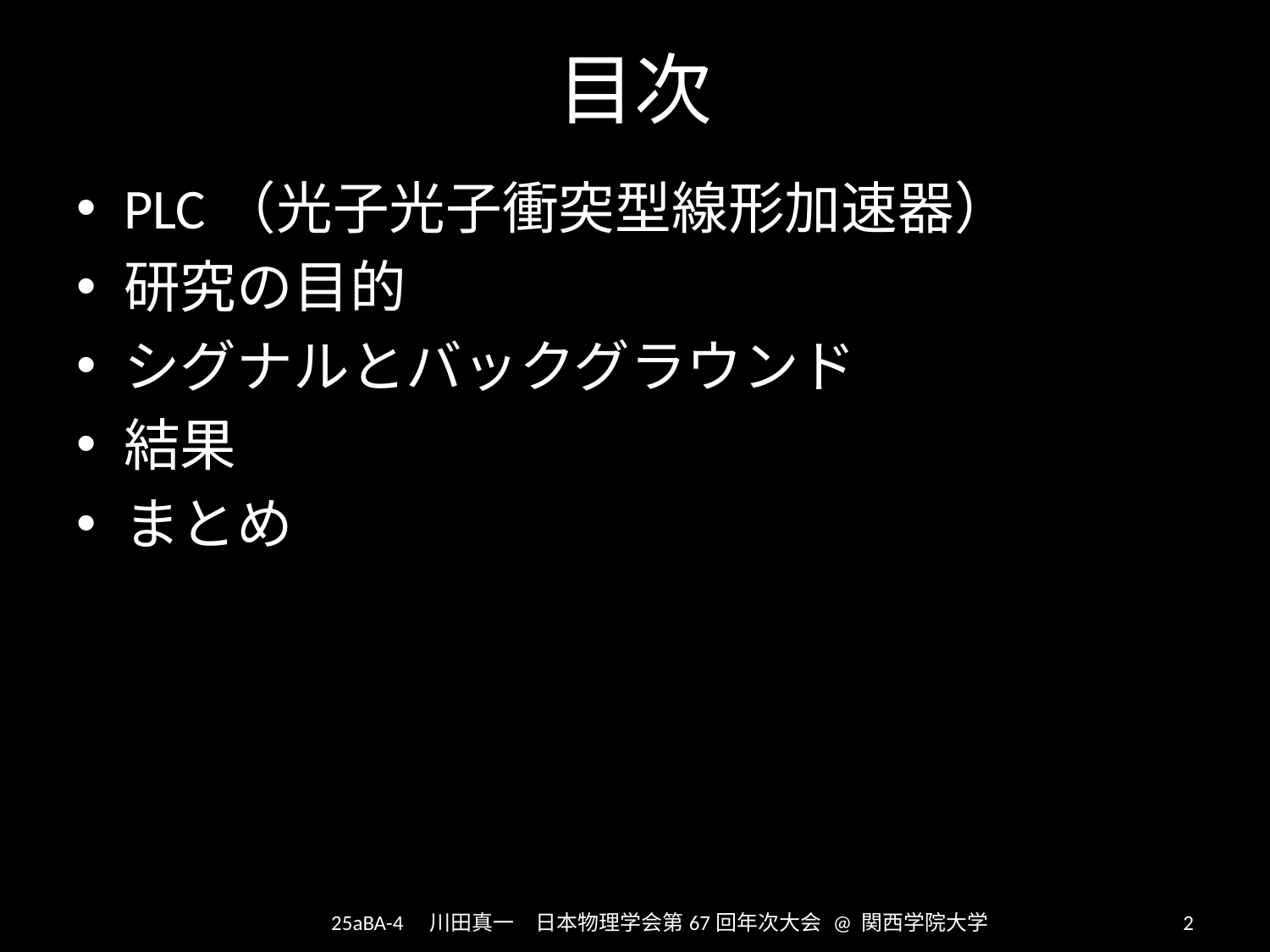

# 目次
PLC（光子光子衝突型線形加速器）
研究の目的
シグナルとバックグラウンド
結果
まとめ
25aBA-4　川田真一　日本物理学会第67回年次大会 @ 関西学院大学
2